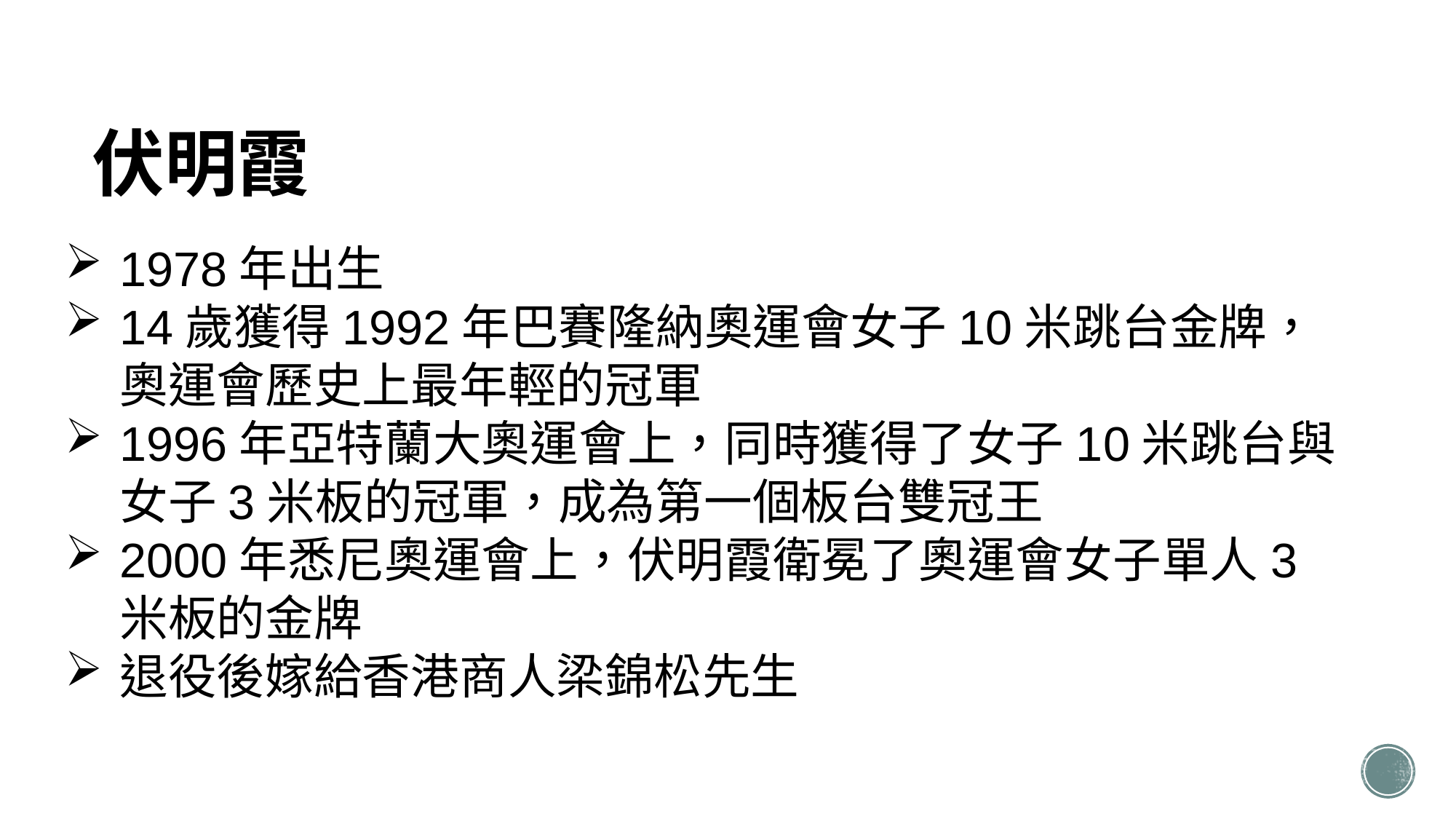

伏明霞
1978年出生
14歲獲得1992年巴賽隆納奧運會女子10米跳台金牌，奧運會歷史上最年輕的冠軍
1996年亞特蘭大奧運會上，同時獲得了女子10米跳台與女子3米板的冠軍，成為第一個板台雙冠王
2000年悉尼奧運會上，伏明霞衛冕了奧運會女子單人3米板的金牌
退役後嫁給香港商人梁錦松先生